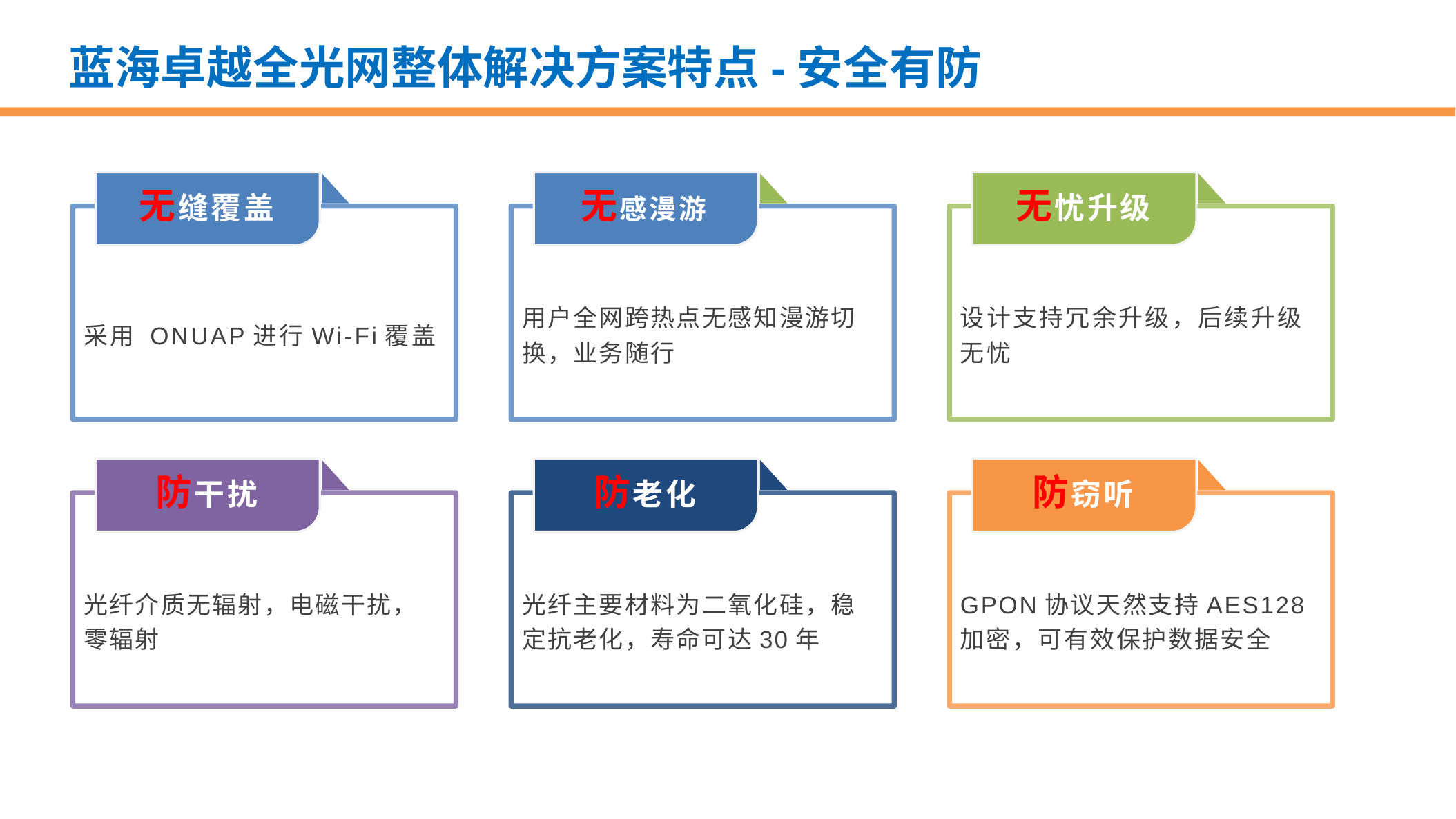

# 蓝海卓越全光网整体解决方案特点-安全有防
无缝覆盖
无忧升级
无感漫游

采用 ONUAP进行Wi-Fi覆盖
用户全网跨热点无感知漫游切换，业务随行
设计支持冗余升级，后续升级无忧
防干扰
防老化
防窃听

光纤介质无辐射，电磁干扰，零辐射
光纤主要材料为二氧化硅，稳定抗老化，寿命可达30年
GPON协议天然支持AES128加密，可有效保护数据安全